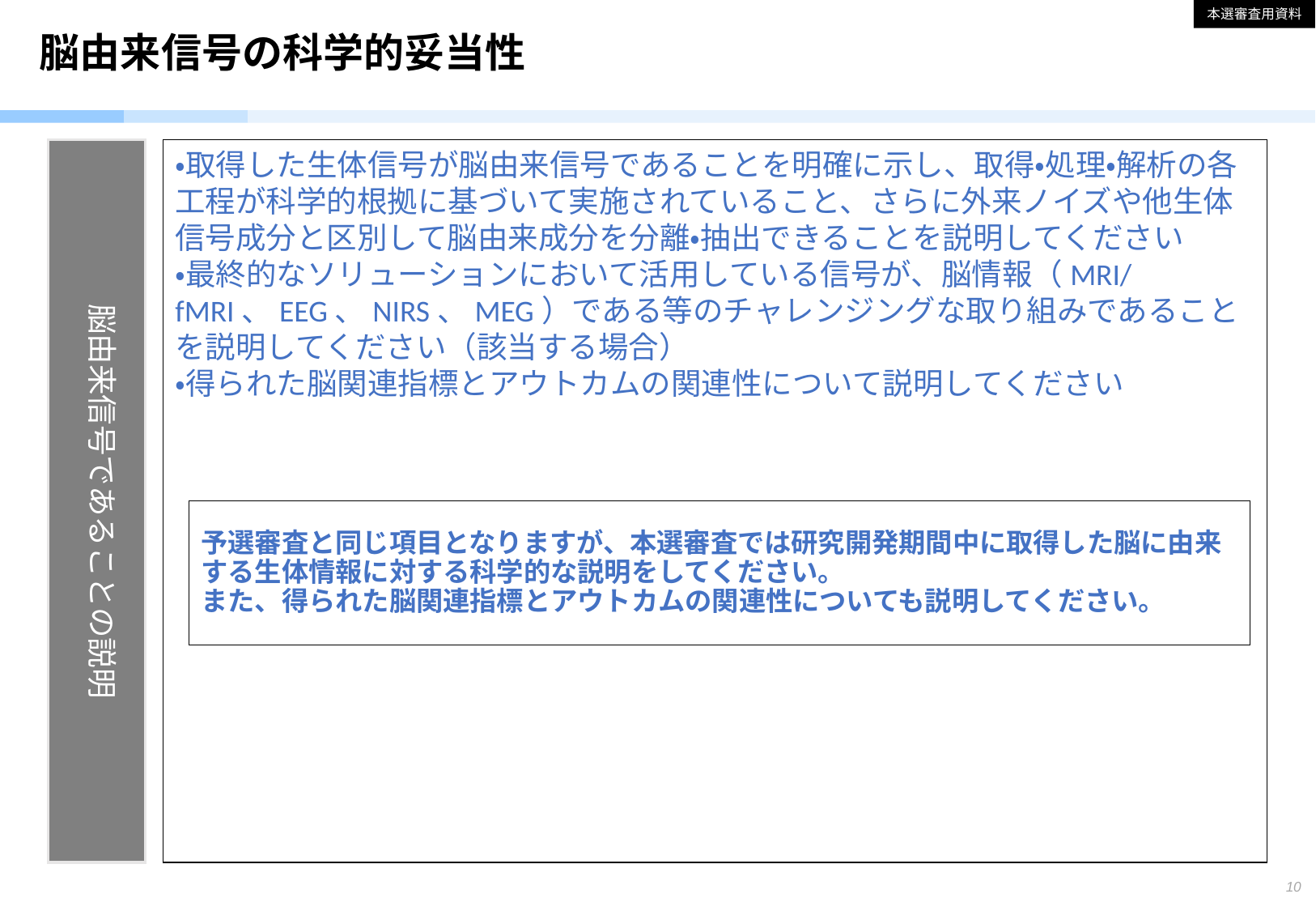

本選審査用資料
# 脳由来信号の科学的妥当性

・取得した生体信号が脳由来信号であることを明確に示し、取得・処理・解析の各工程が科学的根拠に基づいて実施されていること、さらに外来ノイズや他生体信号成分と区別して脳由来成分を分離・抽出できることを説明してください
・最終的なソリューションにおいて活用している信号が、脳情報（MRI/fMRI、EEG、NIRS、MEG）である等のチャレンジングな取り組みであることを説明してください（該当する場合）
・得られた脳関連指標とアウトカムの関連性について説明してください
脳由来信号であることの説明
予選審査と同じ項目となりますが、本選審査では研究開発期間中に取得した脳に由来する生体情報に対する科学的な説明をしてください。
また、得られた脳関連指標とアウトカムの関連性についても説明してください。
10